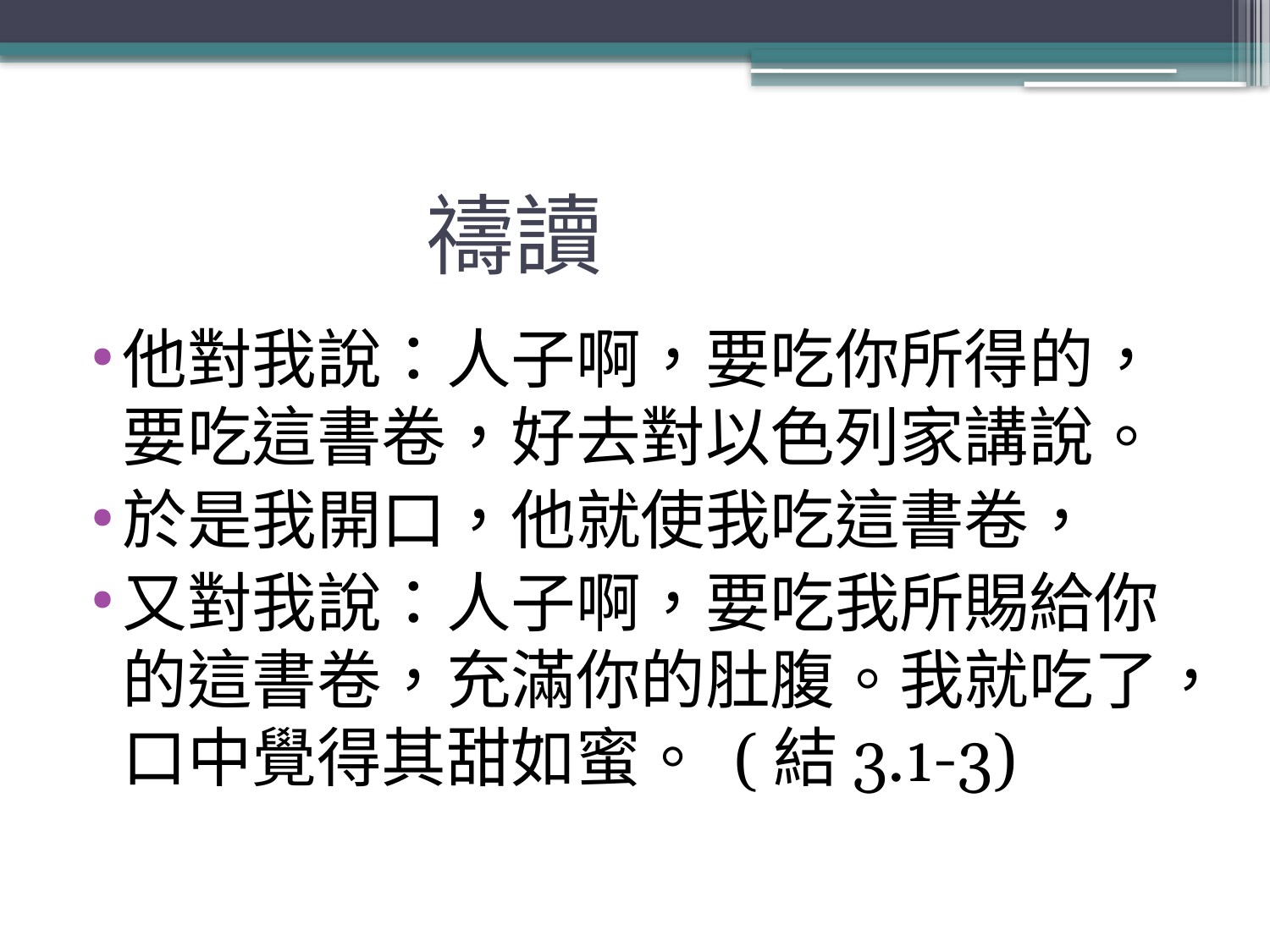

# 禱讀
他對我說：人子啊，要吃你所得的，要吃這書卷，好去對以色列家講說。
於是我開口，他就使我吃這書卷，
又對我說：人子啊，要吃我所賜給你的這書卷，充滿你的肚腹。我就吃了，口中覺得其甜如蜜。 (結3.1-3)